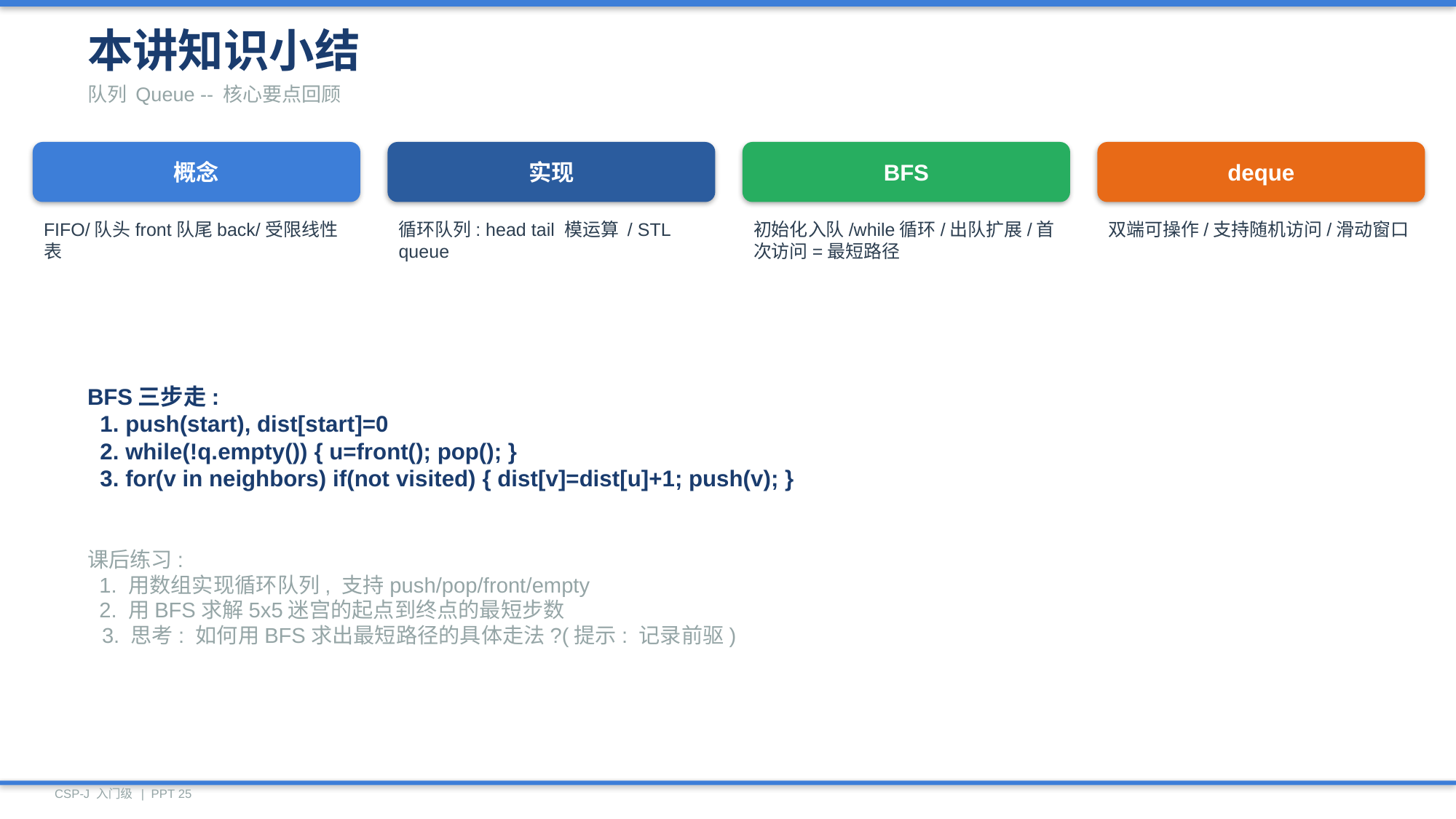

本讲知识小结
队列 Queue -- 核心要点回顾
概念
实现
BFS
deque
FIFO/队头front队尾back/受限线性表
循环队列: head tail 模运算 / STL queue
初始化入队/while循环/出队扩展/首次访问=最短路径
双端可操作/支持随机访问/滑动窗口
BFS三步走:
  1. push(start), dist[start]=0
  2. while(!q.empty()) { u=front(); pop(); }
  3. for(v in neighbors) if(not visited) { dist[v]=dist[u]+1; push(v); }
课后练习:
  1. 用数组实现循环队列, 支持push/pop/front/empty
  2. 用BFS求解5x5迷宫的起点到终点的最短步数
  3. 思考: 如何用BFS求出最短路径的具体走法?(提示: 记录前驱)

CSP-J 入门级  |  PPT 25